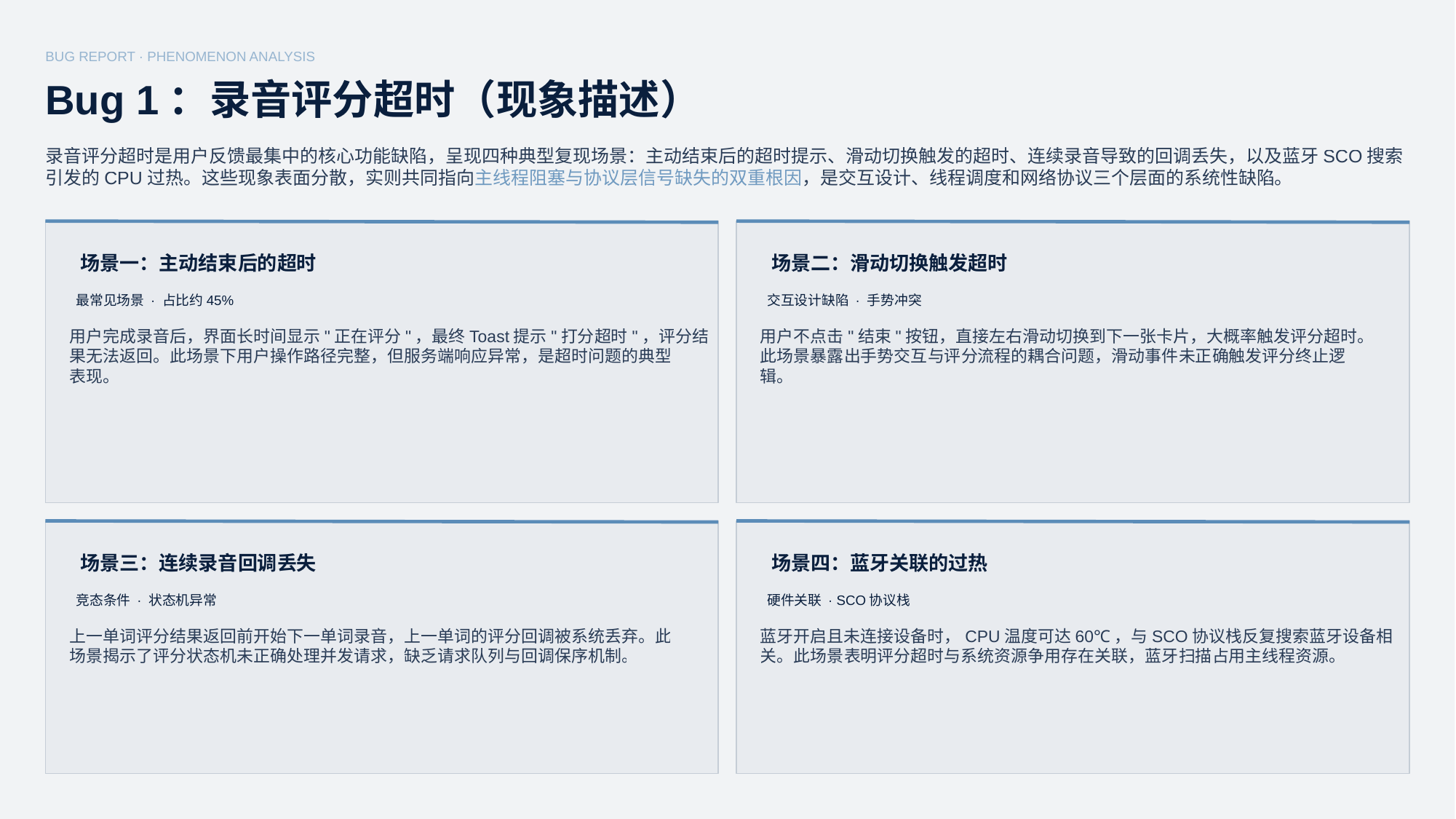

BUG REPORT · PHENOMENON ANALYSIS
Bug 1：录音评分超时（现象描述）
录音评分超时是用户反馈最集中的核心功能缺陷，呈现四种典型复现场景：主动结束后的超时提示、滑动切换触发的超时、连续录音导致的回调丢失，以及蓝牙SCO搜索
引发的CPU过热。这些现象表面分散，实则共同指向主线程阻塞与协议层信号缺失的双重根因，是交互设计、线程调度和网络协议三个层面的系统性缺陷。

场景一：主动结束后的超时
场景二：滑动切换触发超时
最常见场景 · 占比约45%
交互设计缺陷 · 手势冲突
用户完成录音后，界面长时间显示"正在评分"，最终Toast提示"打分超时"，评分结
果无法返回。此场景下用户操作路径完整，但服务端响应异常，是超时问题的典型
表现。
用户不点击"结束"按钮，直接左右滑动切换到下一张卡片，大概率触发评分超时。
此场景暴露出手势交互与评分流程的耦合问题，滑动事件未正确触发评分终止逻
辑。

场景三：连续录音回调丢失
场景四：蓝牙关联的过热
竞态条件 · 状态机异常
硬件关联 · SCO协议栈
上一单词评分结果返回前开始下一单词录音，上一单词的评分回调被系统丢弃。此
场景揭示了评分状态机未正确处理并发请求，缺乏请求队列与回调保序机制。
蓝牙开启且未连接设备时，CPU温度可达60℃，与SCO协议栈反复搜索蓝牙设备相
关。此场景表明评分超时与系统资源争用存在关联，蓝牙扫描占用主线程资源。